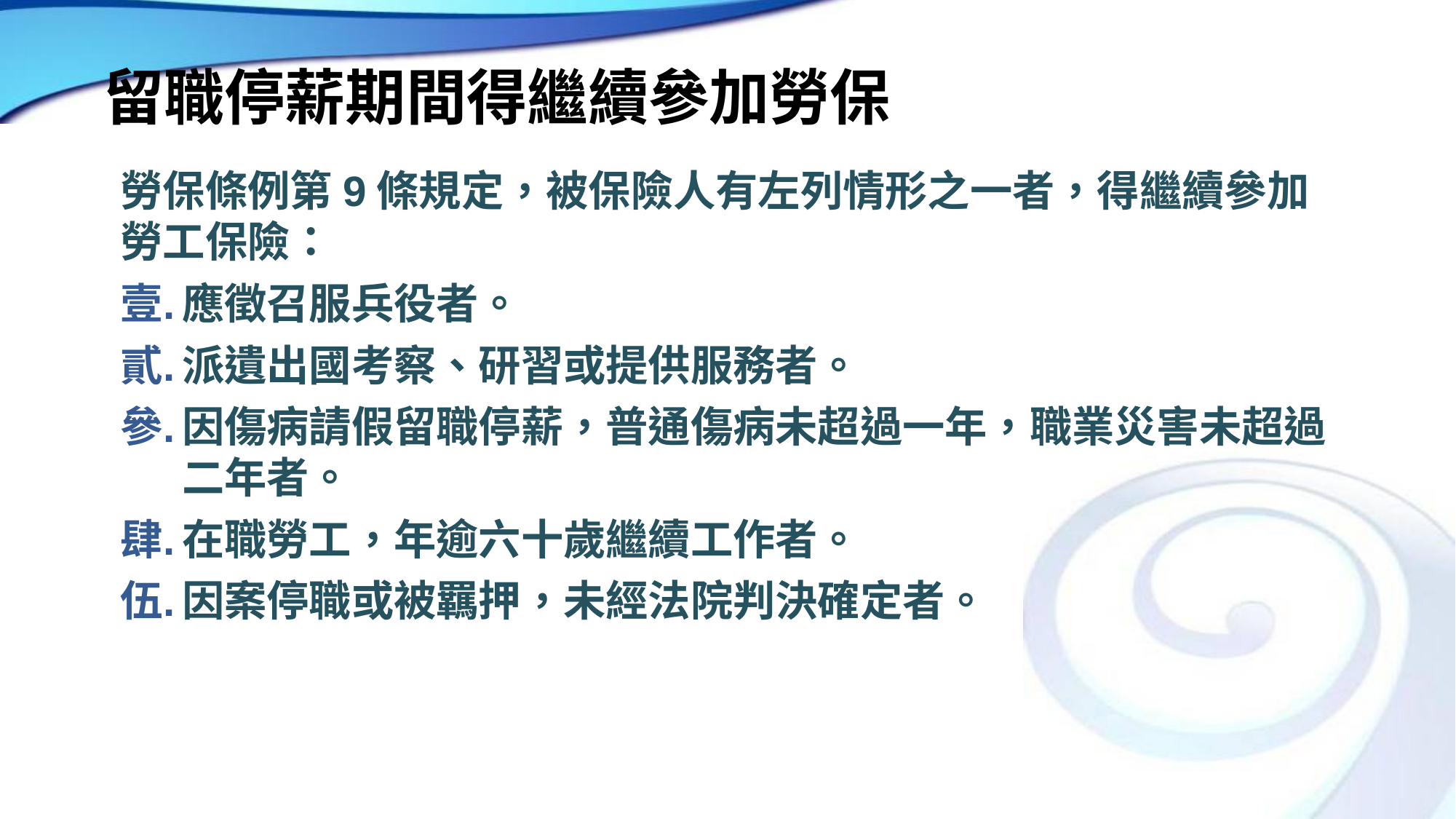

# 留職停薪期間得繼續參加勞保
勞保條例第9條規定，被保險人有左列情形之一者，得繼續參加勞工保險：
應徵召服兵役者。
派遺出國考察、研習或提供服務者。
因傷病請假留職停薪，普通傷病未超過一年，職業災害未超過二年者。
在職勞工，年逾六十歲繼續工作者。
因案停職或被羈押，未經法院判決確定者。